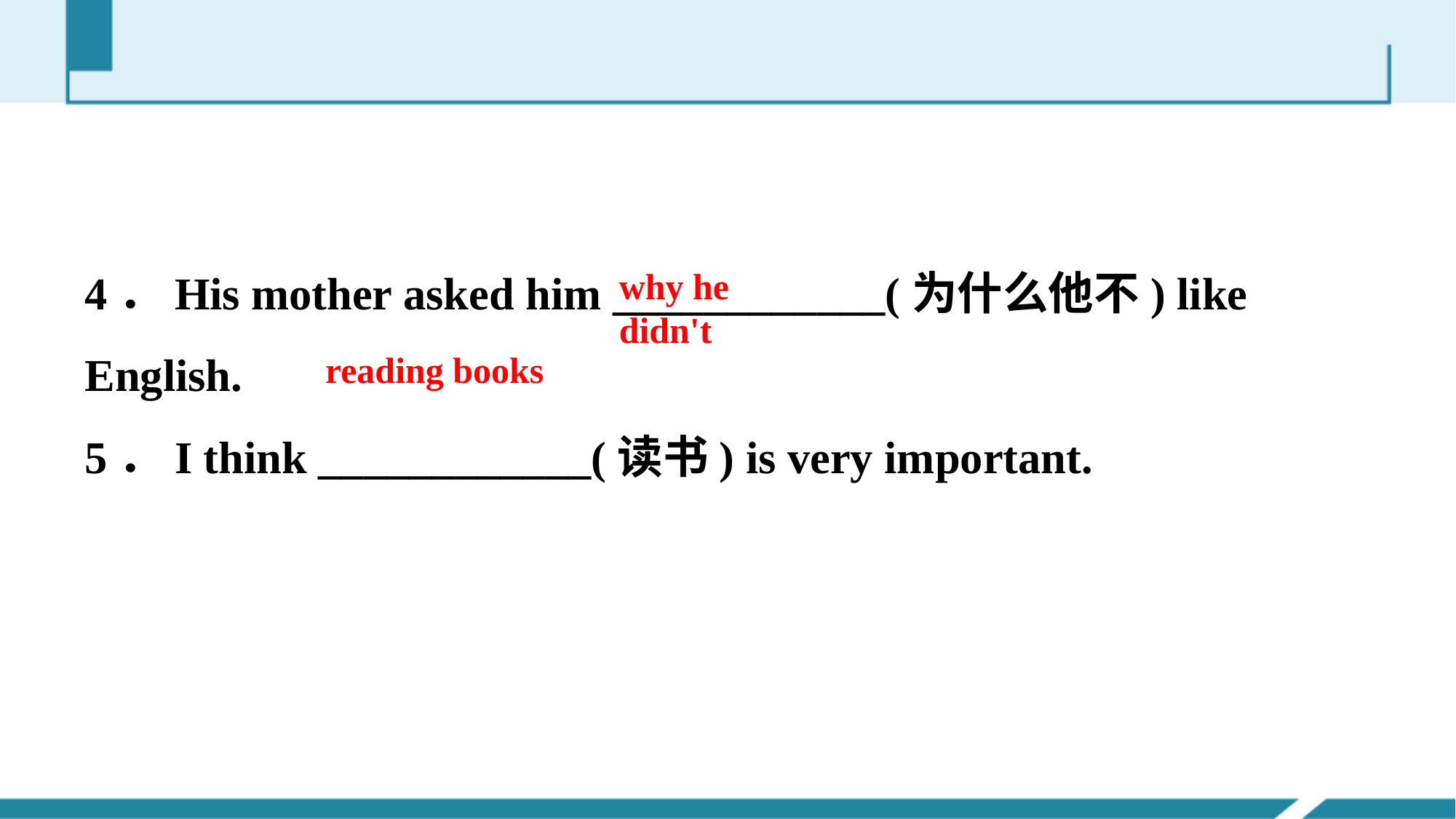

4．His mother asked him ____________(为什么他不) like English.
5．I think ____________(读书) is very important.
why he didn't
reading books